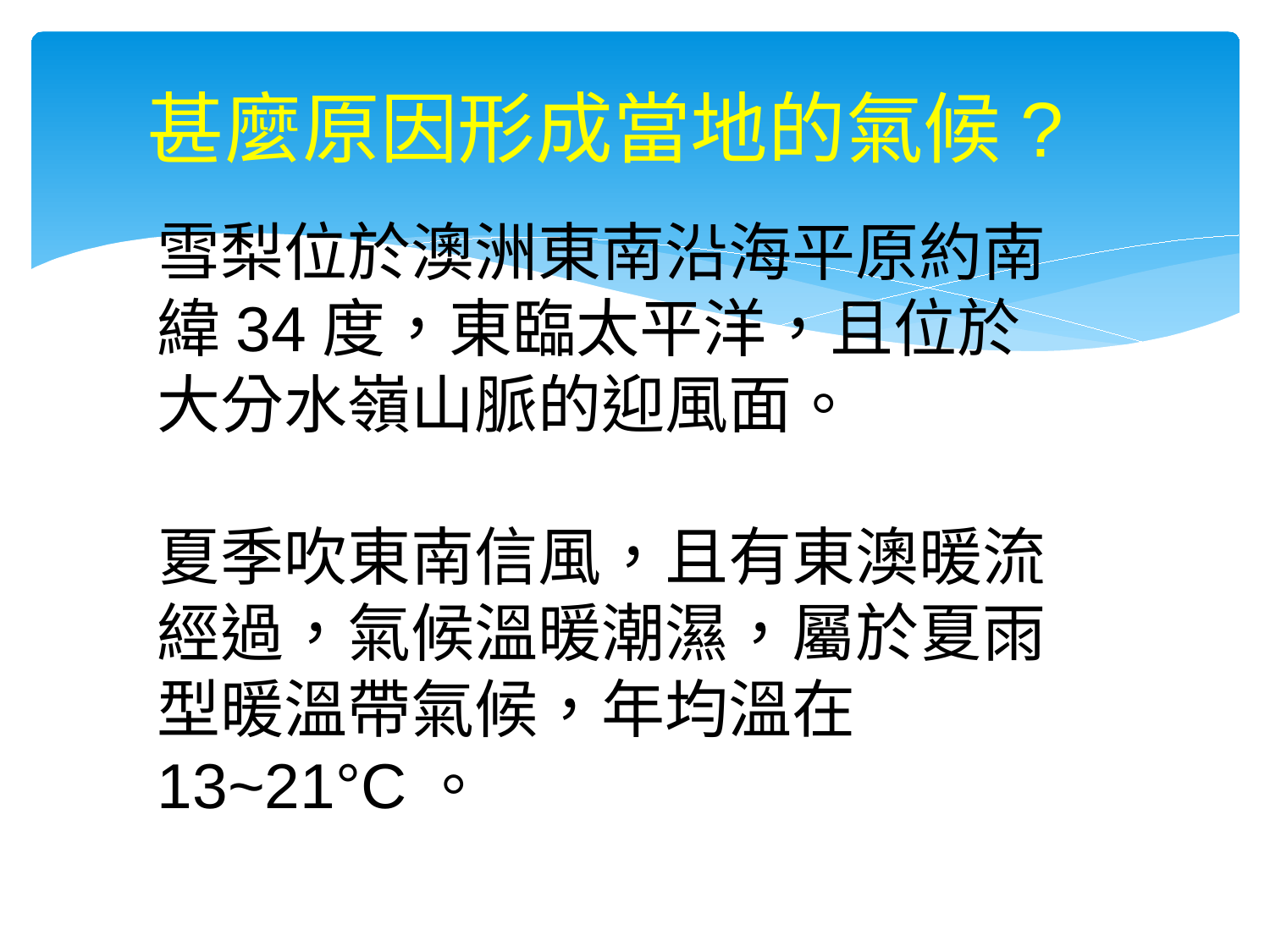

# 甚麼原因形成當地的氣候?
雪梨位於澳洲東南沿海平原約南緯34度，東臨太平洋，且位於大分水嶺山脈的迎風面。

夏季吹東南信風，且有東澳暖流經過，氣候溫暖潮濕，屬於夏雨型暖溫帶氣候，年均溫在13~21°C。